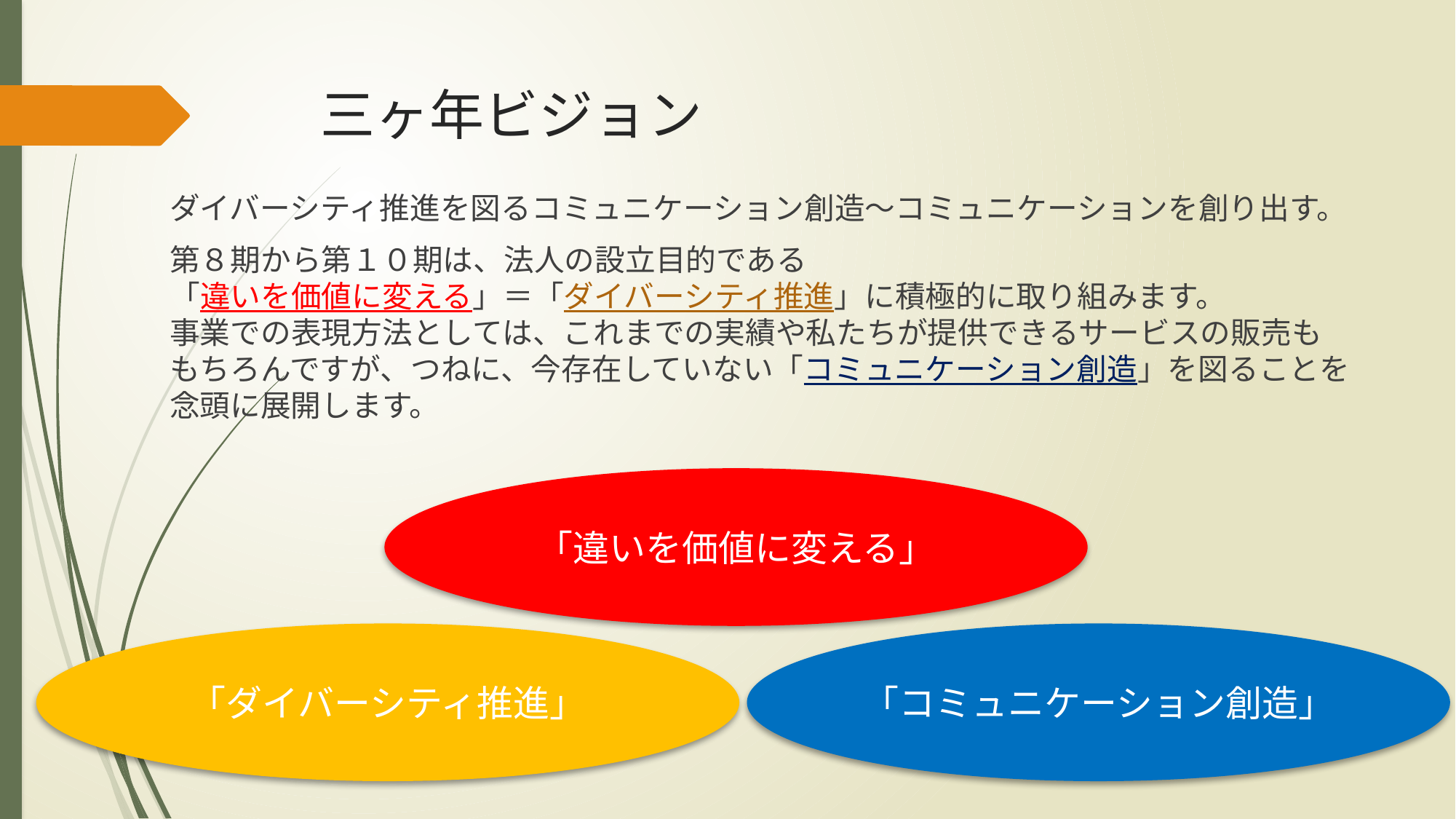

# 三ヶ年ビジョン
ダイバーシティ推進を図るコミュニケーション創造～コミュニケーションを創り出す。
第８期から第１０期は、法人の設立目的である
「違いを価値に変える」＝「ダイバーシティ推進」に積極的に取り組みます。
事業での表現方法としては、これまでの実績や私たちが提供できるサービスの販売も
もちろんですが、つねに、今存在していない「コミュニケーション創造」を図ることを
念頭に展開します。
「違いを価値に変える」
「ダイバーシティ推進」
「コミュニケーション創造」